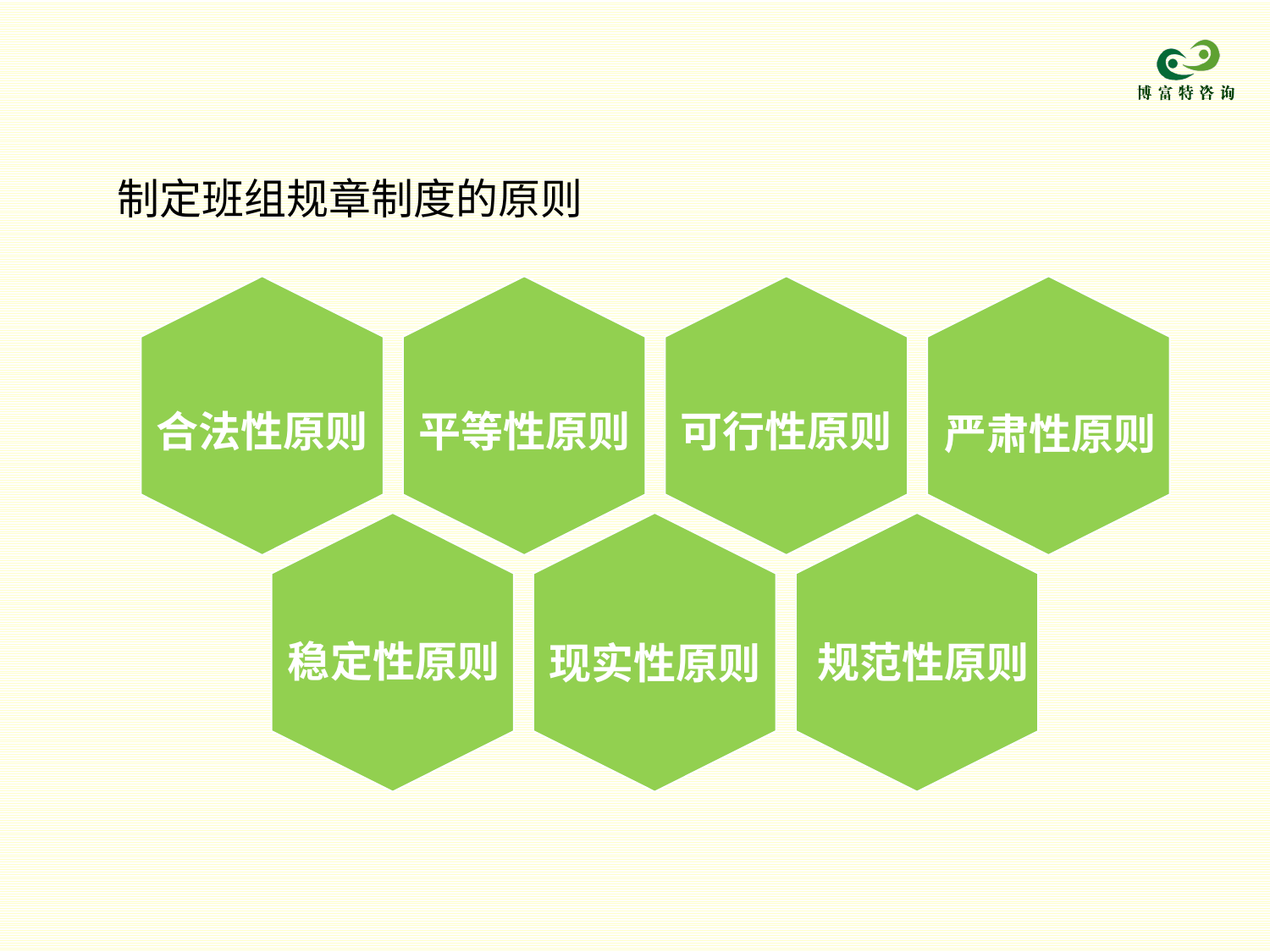

制定班组规章制度的原则

合法性原则
平等性原则
可行性原则
严肃性原则

稳定性原则
规范性原则
现实性原则